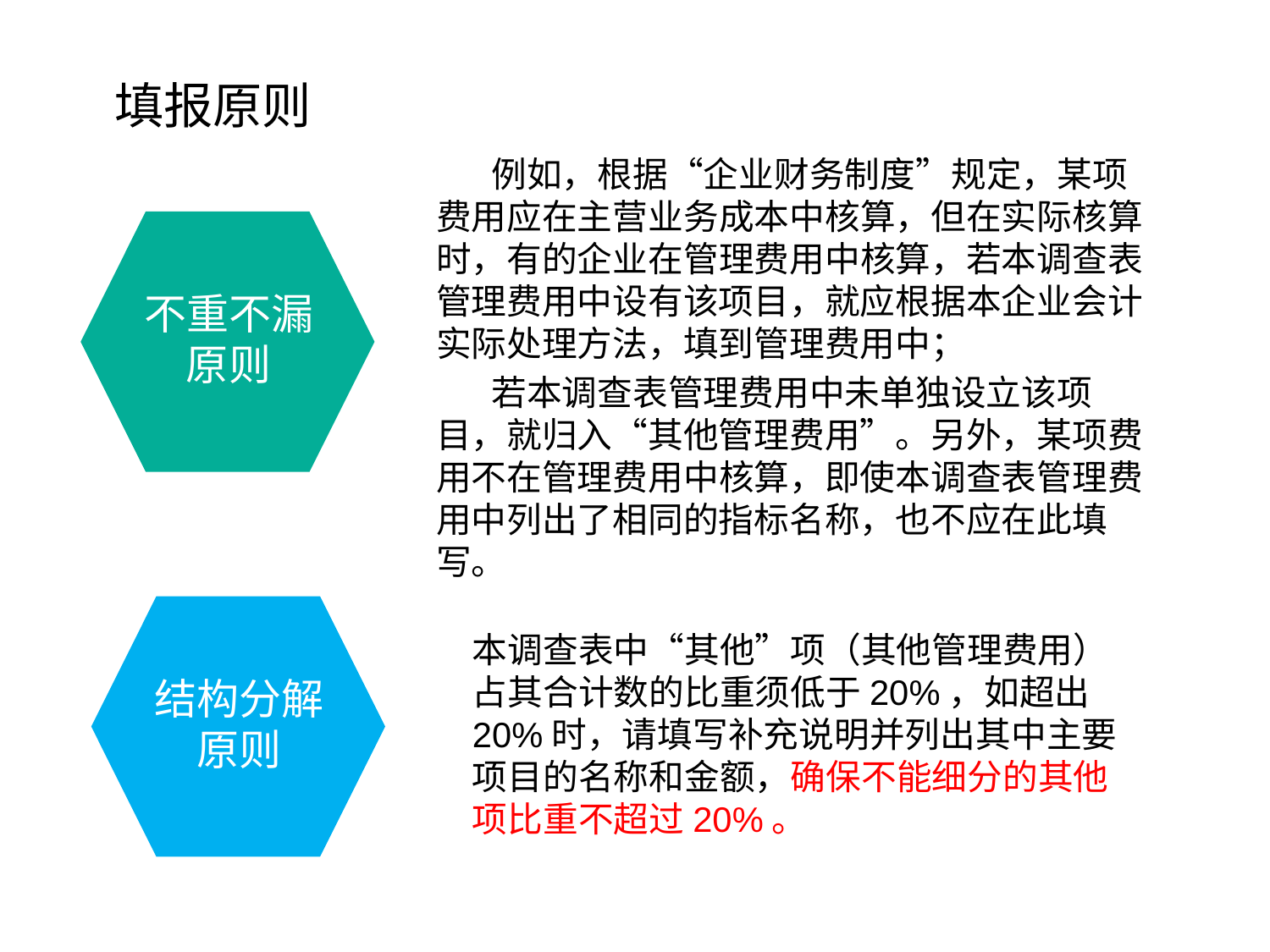

填报原则
      例如，根据“企业财务制度”规定，某项费用应在主营业务成本中核算，但在实际核算时，有的企业在管理费用中核算，若本调查表管理费用中设有该项目，就应根据本企业会计实际处理方法，填到管理费用中；
      若本调查表管理费用中未单独设立该项目，就归入“其他管理费用”。另外，某项费用不在管理费用中核算，即使本调查表管理费用中列出了相同的指标名称，也不应在此填写。

不重不漏
原则

结构分解
原则
本调查表中“其他”项（其他管理费用）占其合计数的比重须低于20%，如超出20%时，请填写补充说明并列出其中主要项目的名称和金额，确保不能细分的其他项比重不超过20%。